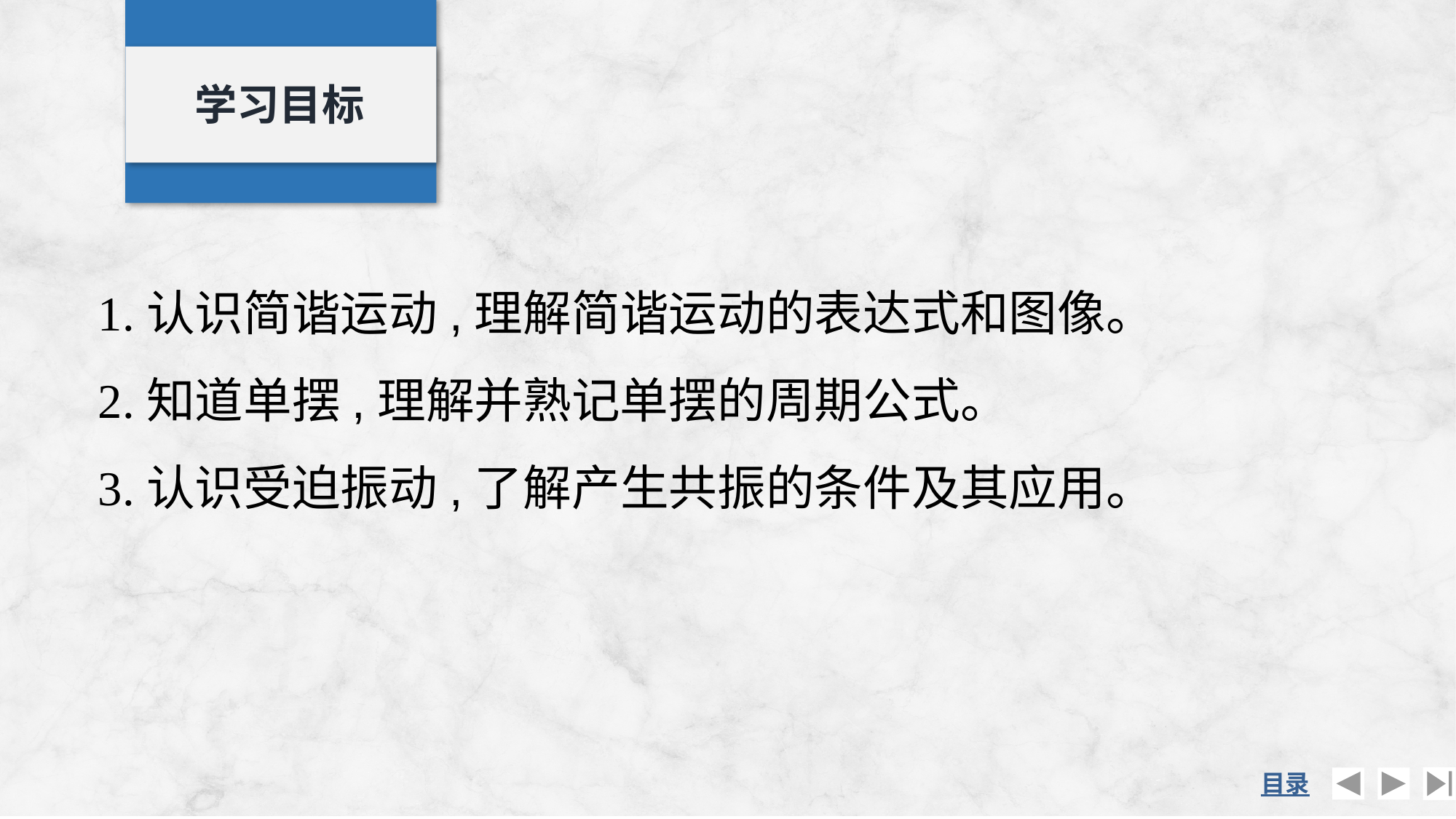

学习目标
1.认识简谐运动,理解简谐运动的表达式和图像。
2.知道单摆,理解并熟记单摆的周期公式。
3.认识受迫振动,了解产生共振的条件及其应用。